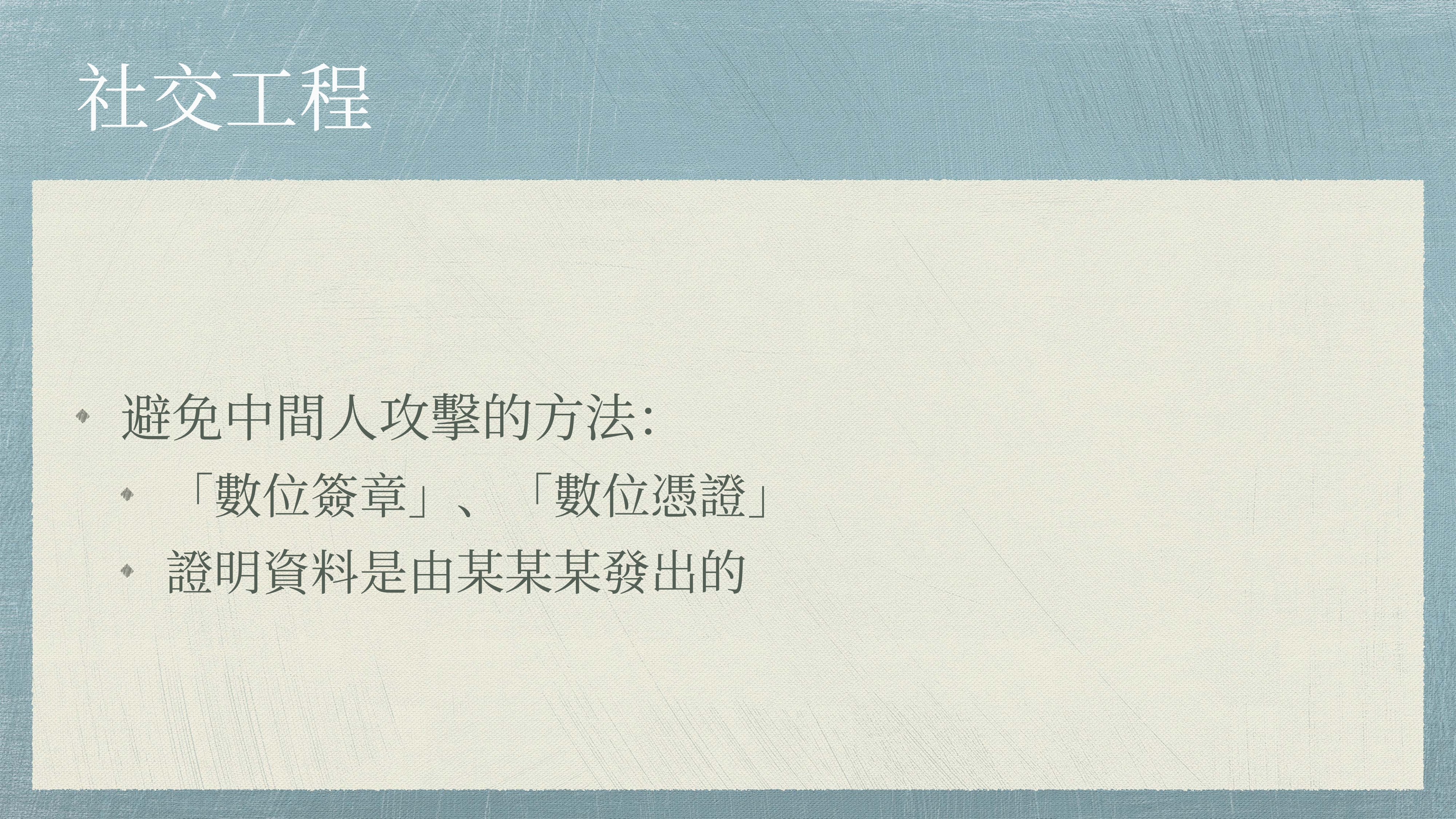

# 社交工程
避免中間人攻擊的方法：
「數位簽章」、「數位憑證」
證明資料是由某某某發出的